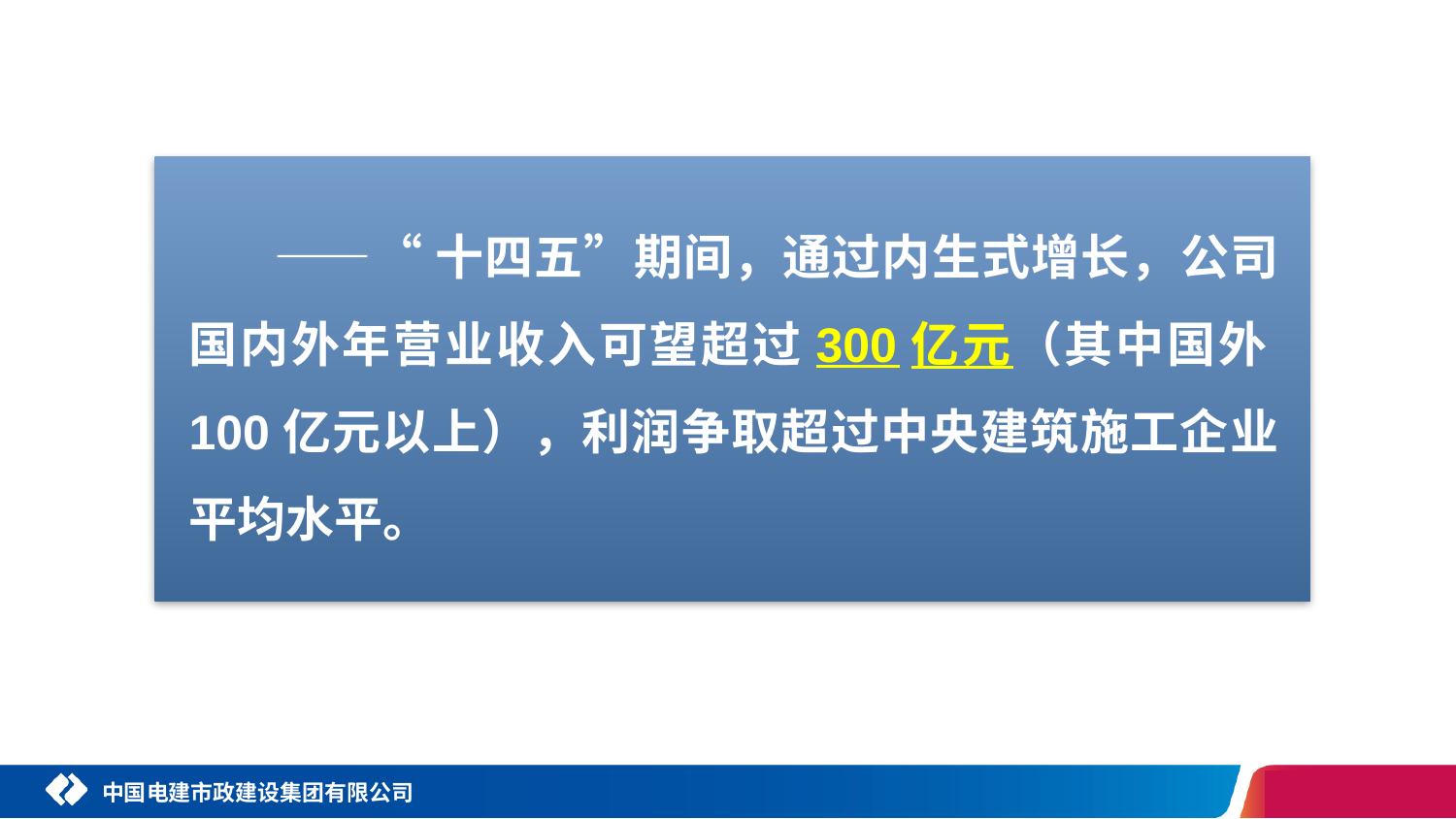

——“十四五”期间，通过内生式增长，公司国内外年营业收入可望超过300亿元（其中国外100亿元以上），利润争取超过中央建筑施工企业平均水平。